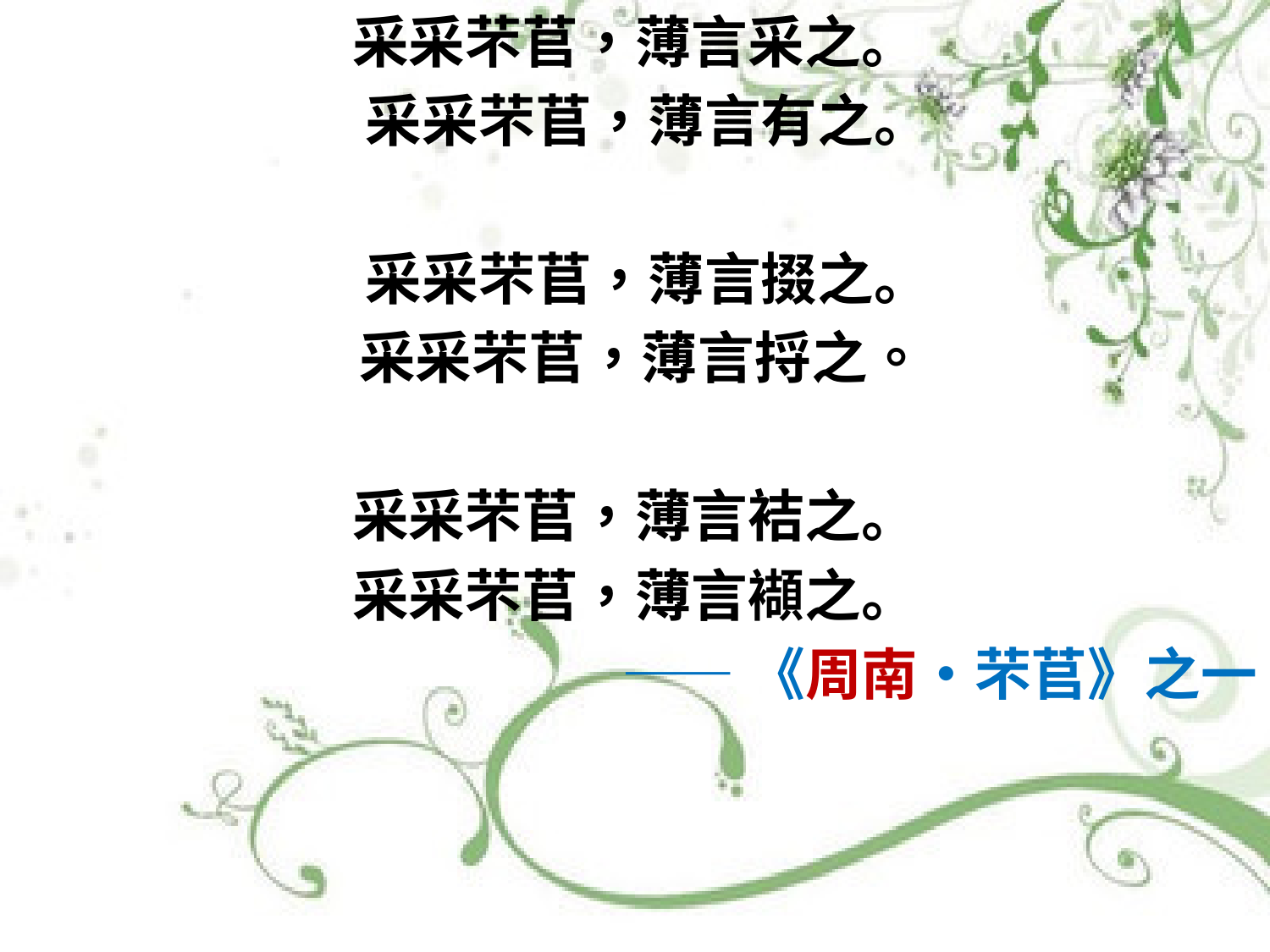

采采芣苢，薄言采之。
 采采芣苢，薄言有之。

 采采芣苢，薄言掇之。
 采采芣苢，薄言捋之。

采采芣苢，薄言袺之。
采采芣苢，薄言襭之。
——《周南•芣苢》之一